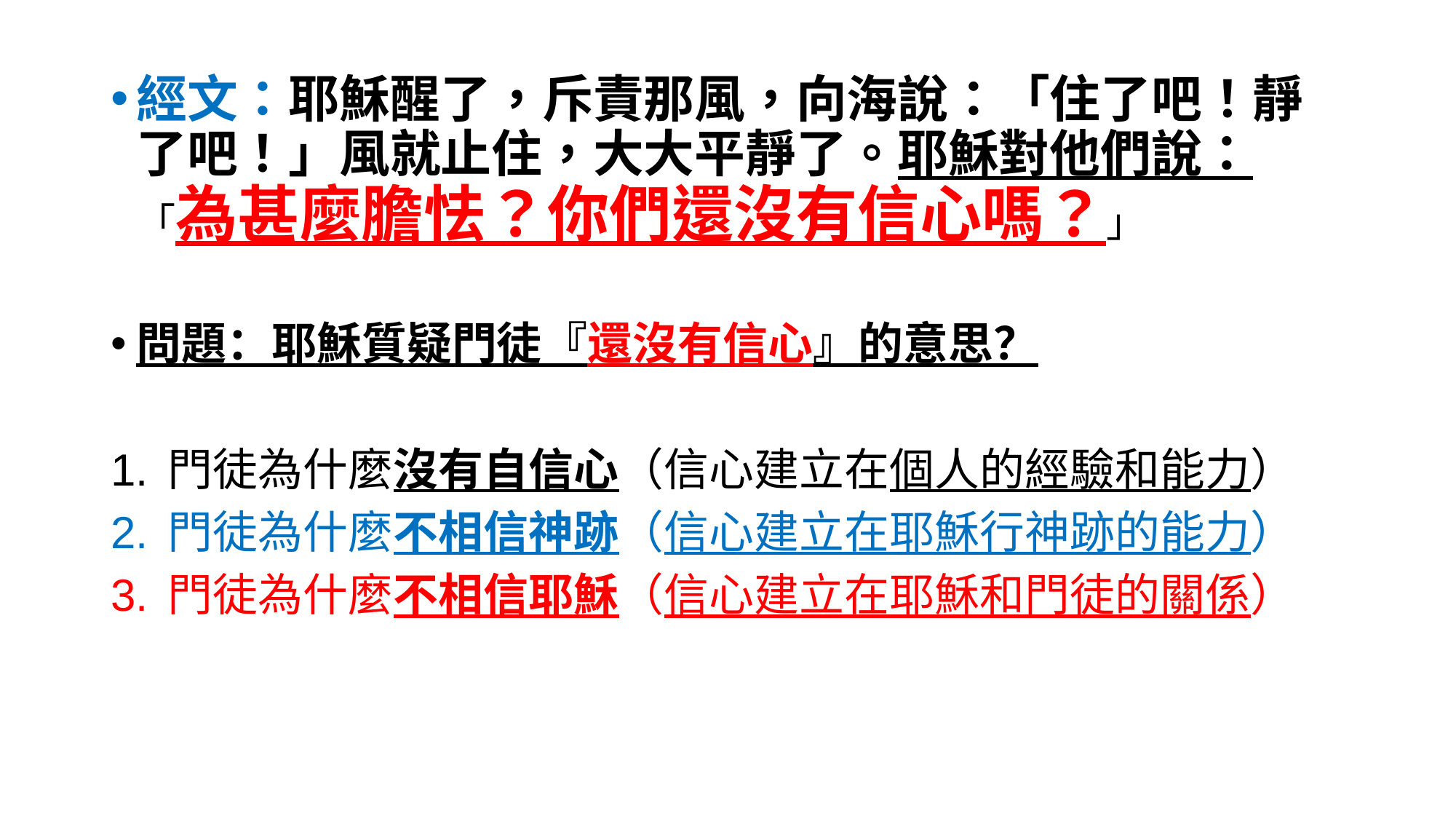

經文：耶穌醒了，斥責那風，向海說：「住了吧！靜了吧！」風就止住，大大平靜了。耶穌對他們說：「為甚麼膽怯？你們還沒有信心嗎？」

問題：耶穌質疑門徒『還沒有信心』的意思？

門徒為什麼沒有自信心（信心建立在個人的經驗和能力）
門徒為什麼不相信神跡（信心建立在耶穌行神跡的能力）
門徒為什麼不相信耶穌（信心建立在耶穌和門徒的關係）